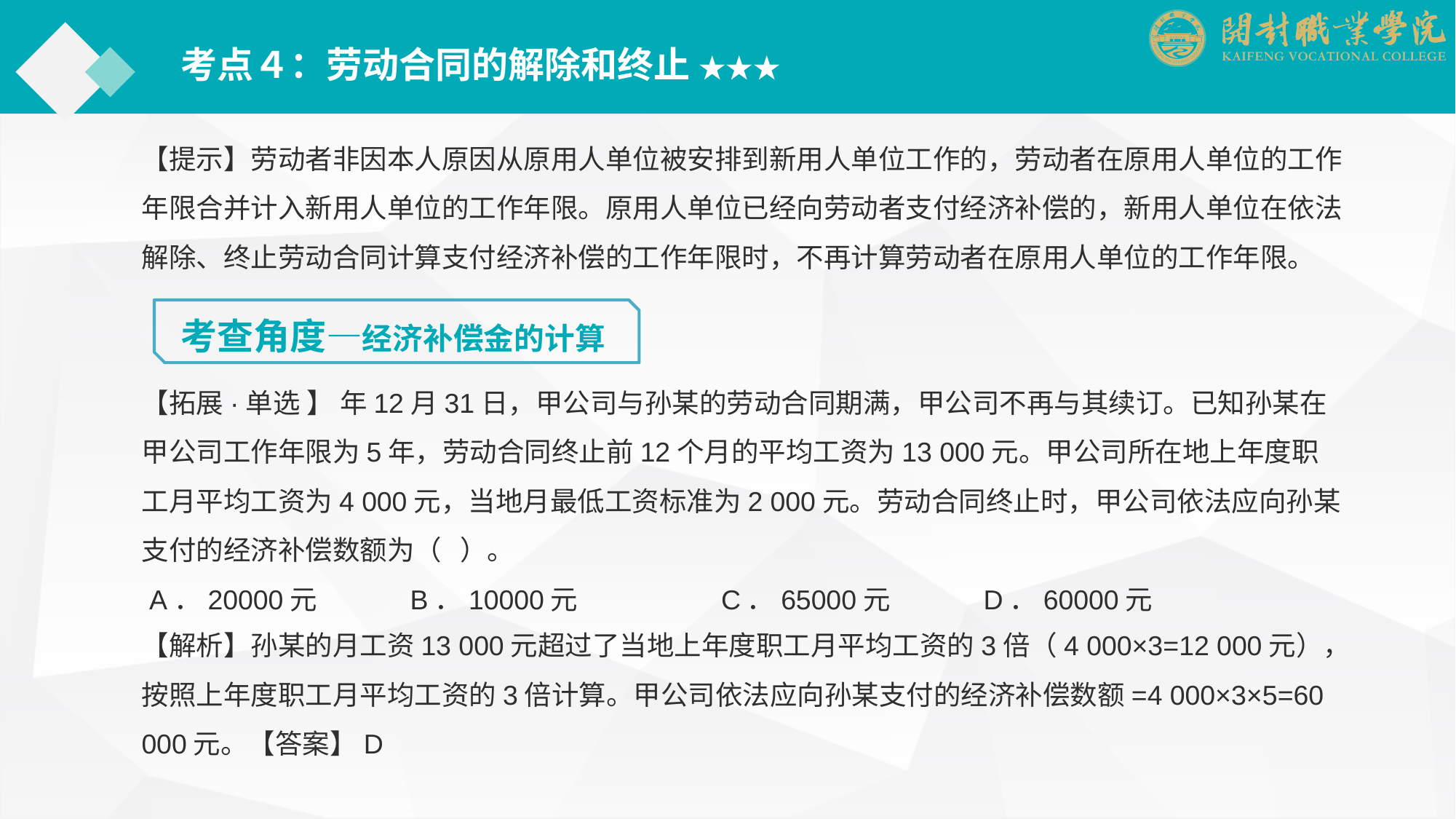

考点４：劳动合同的解除和终止 ★★★
【提示】劳动者非因本人原因从原用人单位被安排到新用人单位工作的，劳动者在原用人单位的工作年限合并计入新用人单位的工作年限。原用人单位已经向劳动者支付经济补偿的，新用人单位在依法解除、终止劳动合同计算支付经济补偿的工作年限时，不再计算劳动者在原用人单位的工作年限。
考查角度—经济补偿金的计算

【拓展·单选 】 年12月31日，甲公司与孙某的劳动合同期满，甲公司不再与其续订。已知孙某在甲公司工作年限为5年，劳动合同终止前12个月的平均工资为13 000元。甲公司所在地上年度职工月平均工资为4 000元，当地月最低工资标准为2 000元。劳动合同终止时，甲公司依法应向孙某支付的经济补偿数额为（   ）。
 A．20000元              B．10000元　　　　　C．65000元              D．60000元
【解析】孙某的月工资13 000元超过了当地上年度职工月平均工资的3倍（4 000×3=12 000元），按照上年度职工月平均工资的3倍计算。甲公司依法应向孙某支付的经济补偿数额=4 000×3×5=60 000元。【答案】D